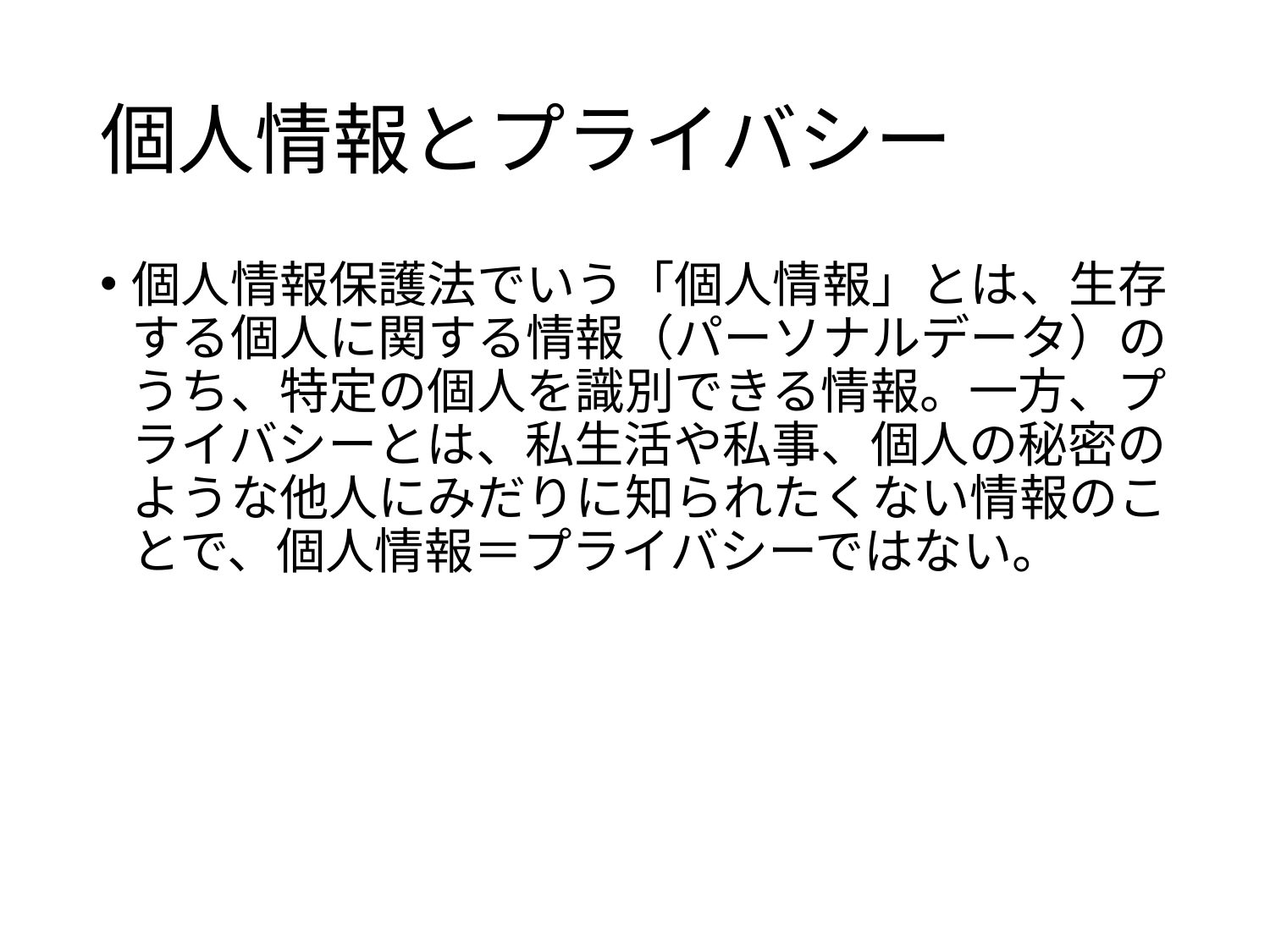

# 個人情報とプライバシー
個人情報保護法でいう「個人情報」とは、生存する個人に関する情報（パーソナルデータ）のうち、特定の個人を識別できる情報。一方、プライバシーとは、私生活や私事、個人の秘密のような他人にみだりに知られたくない情報のことで、個人情報＝プライバシーではない。